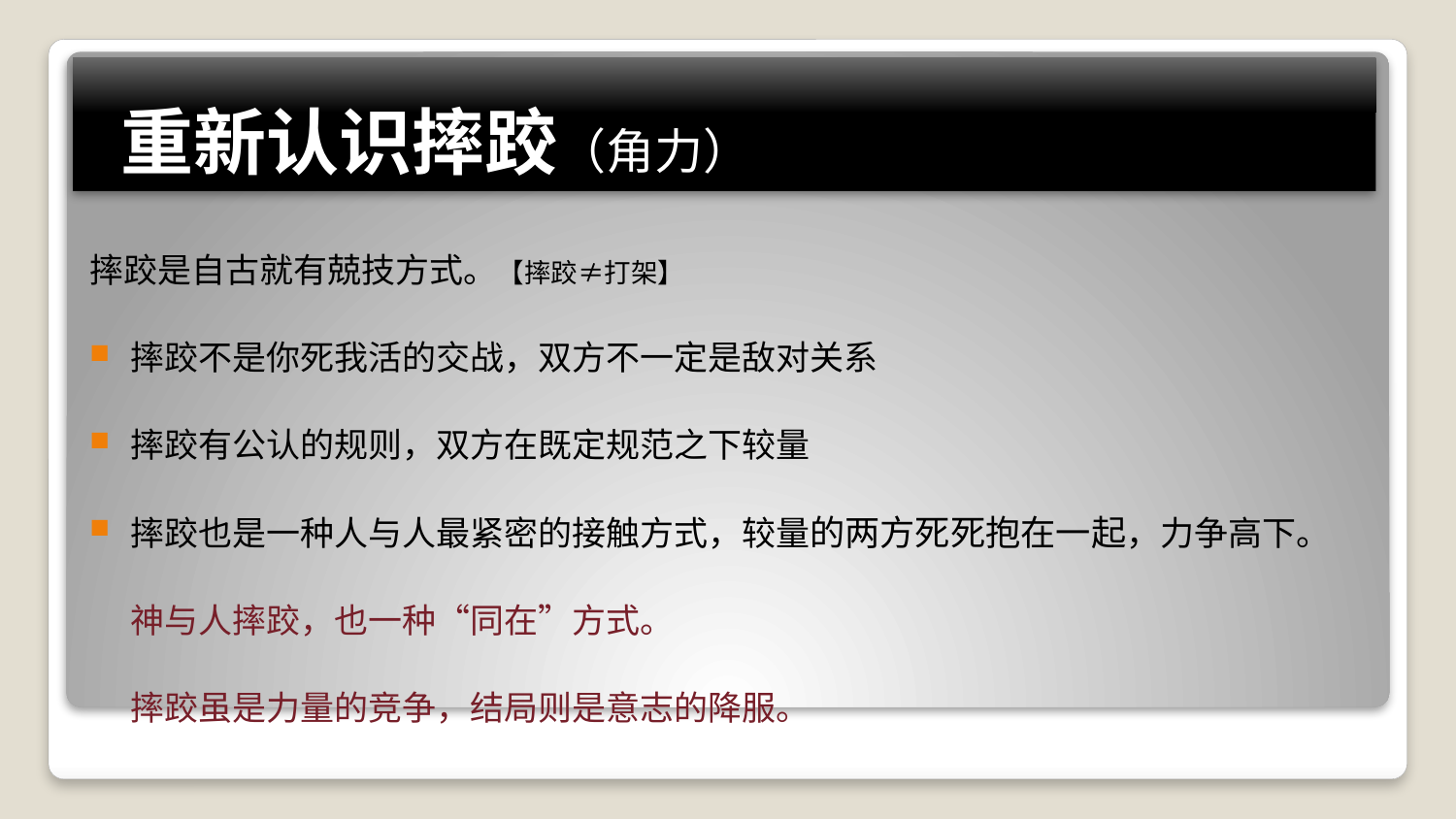

# 重新认识摔跤（角力）

摔跤是自古就有兢技方式。【摔跤≠打架】

摔跤不是你死我活的交战，双方不一定是敌对关系

摔跤有公认的规则，双方在既定规范之下较量

摔跤也是一种人与人最紧密的接触方式，较量的两方死死抱在一起，力争高下。

	神与人摔跤，也一种“同在”方式。

	摔跤虽是力量的竞争，结局则是意志的降服。